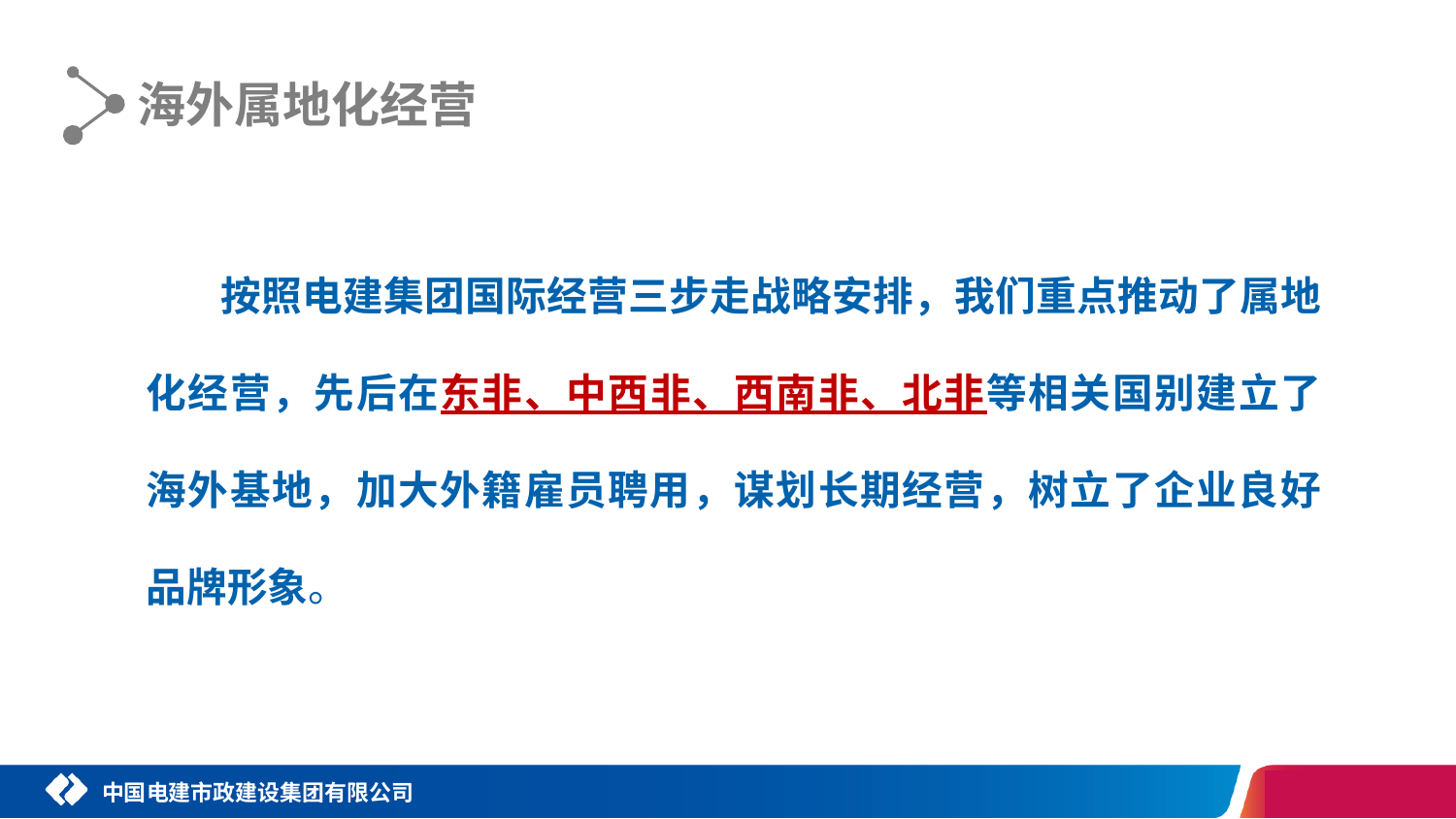

海外属地化经营
          按照电建集团国际经营三步走战略安排，我们重点推动了属地化经营，先后在东非、中西非、西南非、北非等相关国别建立了海外基地，加大外籍雇员聘用，谋划长期经营，树立了企业良好品牌形象。